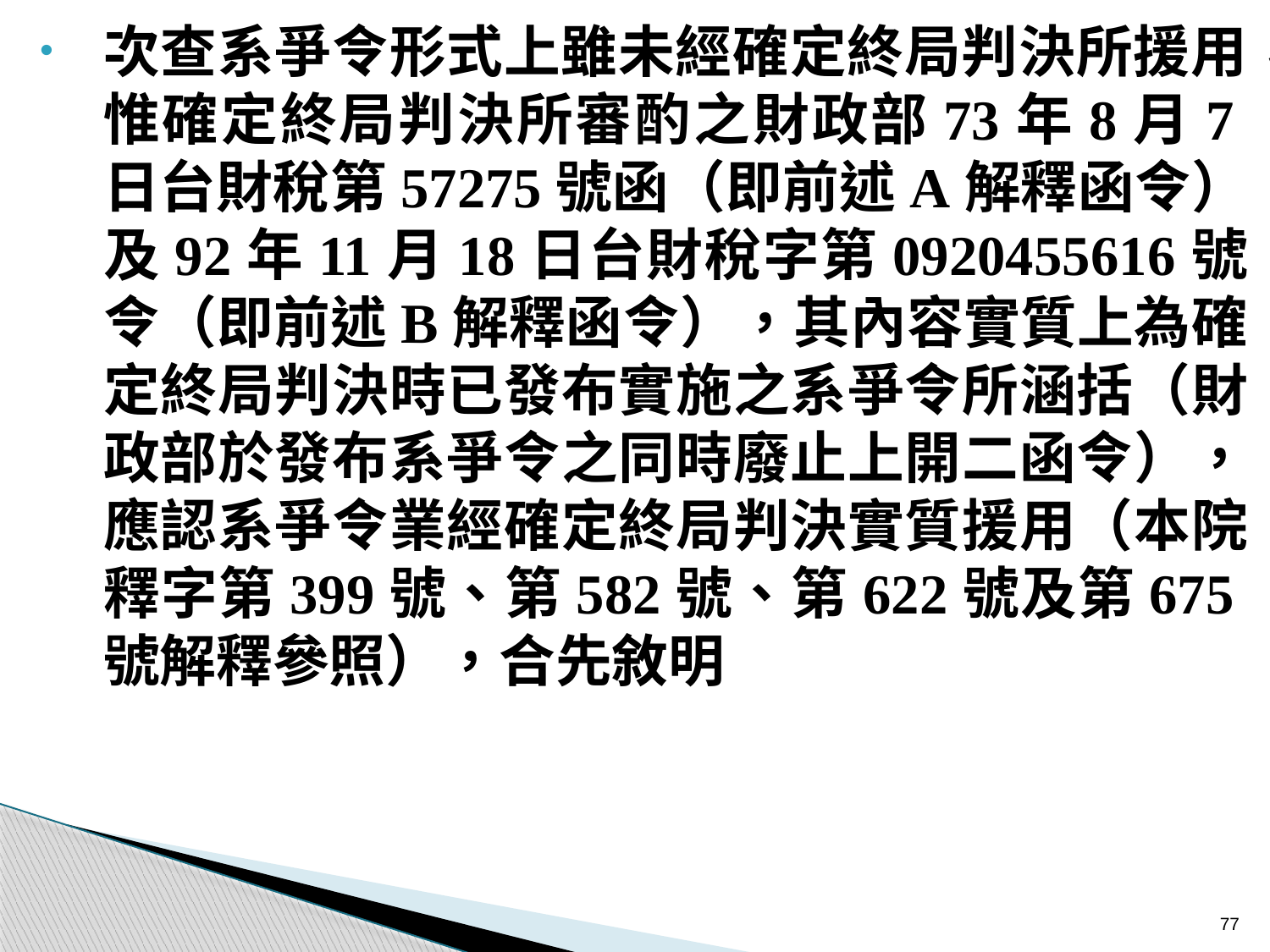

次查系爭令形式上雖未經確定終局判決所援用，惟確定終局判決所審酌之財政部73年8月7日台財稅第57275號函（即前述A解釋函令）及92年11月18日台財稅字第0920455616號令（即前述B解釋函令），其內容實質上為確定終局判決時已發布實施之系爭令所涵括（財政部於發布系爭令之同時廢止上開二函令），應認系爭令業經確定終局判決實質援用（本院釋字第399號、第582號、第622號及第675號解釋參照），合先敘明

77